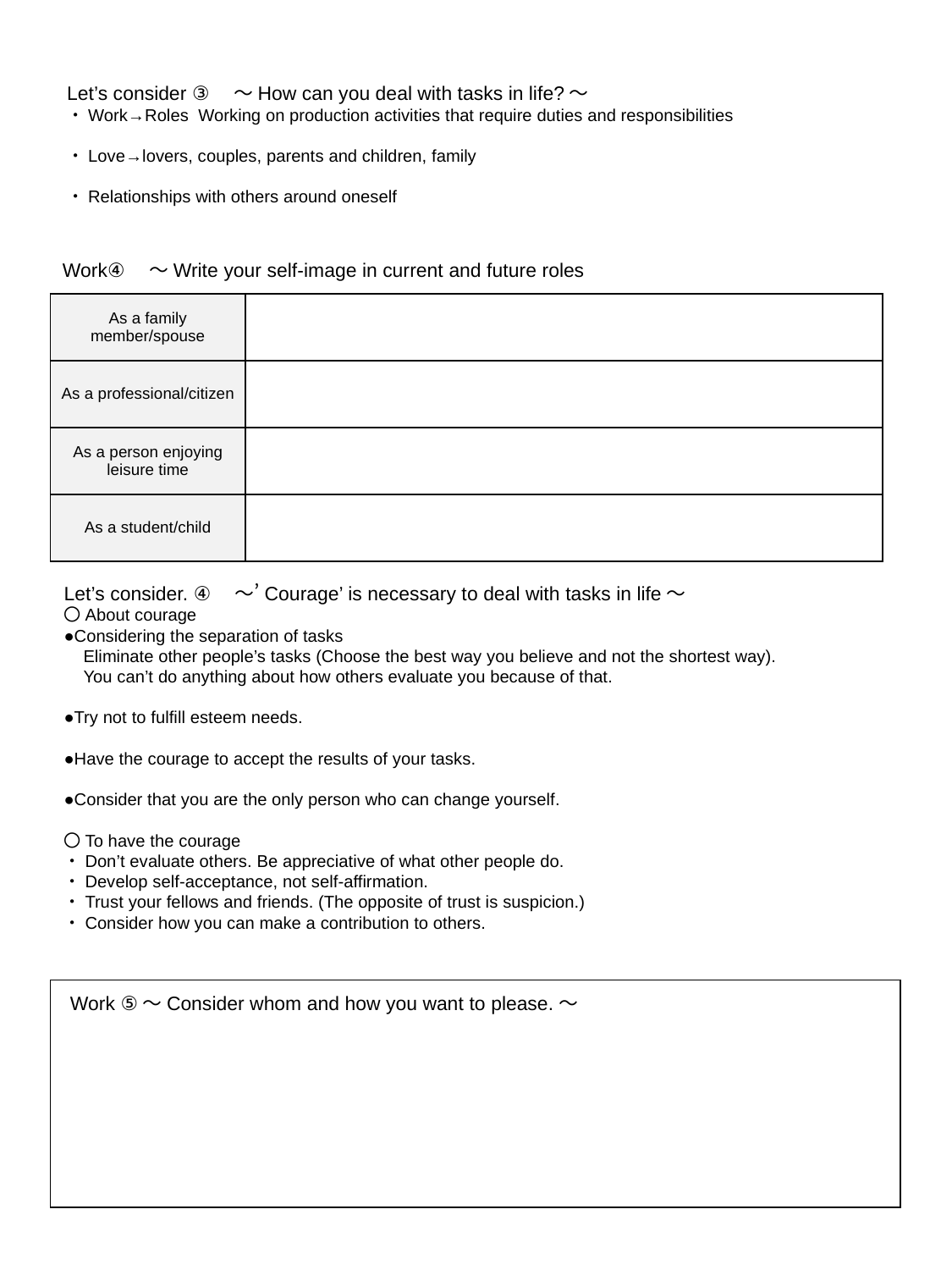

Let’s consider ③　～How can you deal with tasks in life?～
・Work→Roles  Working on production activities that require duties and responsibilities

・Love→lovers, couples, parents and children, family

・Relationships with others around oneself

Work④　～Write your self-image in current and future roles
| As a family member/spouse |  |
| --- | --- |
| As a professional/citizen |  |
| As a person enjoying leisure time |  |
| As a student/child |  |
Let’s consider. ④　～’Courage’ is necessary to deal with tasks in life～
〇About courage
●Considering the separation of tasks
    Eliminate other people’s tasks (Choose the best way you believe and not the shortest way).
    You can’t do anything about how others evaluate you because of that.

●Try not to fulfill esteem needs.

●Have the courage to accept the results of your tasks.

●Consider that you are the only person who can change yourself.

〇To have the courage
・Don’t evaluate others. Be appreciative of what other people do.
・Develop self-acceptance, not self-affirmation.
・Trust your fellows and friends. (The opposite of trust is suspicion.)
・Consider how you can make a contribution to others.

Work ⑤～Consider whom and how you want to please.～